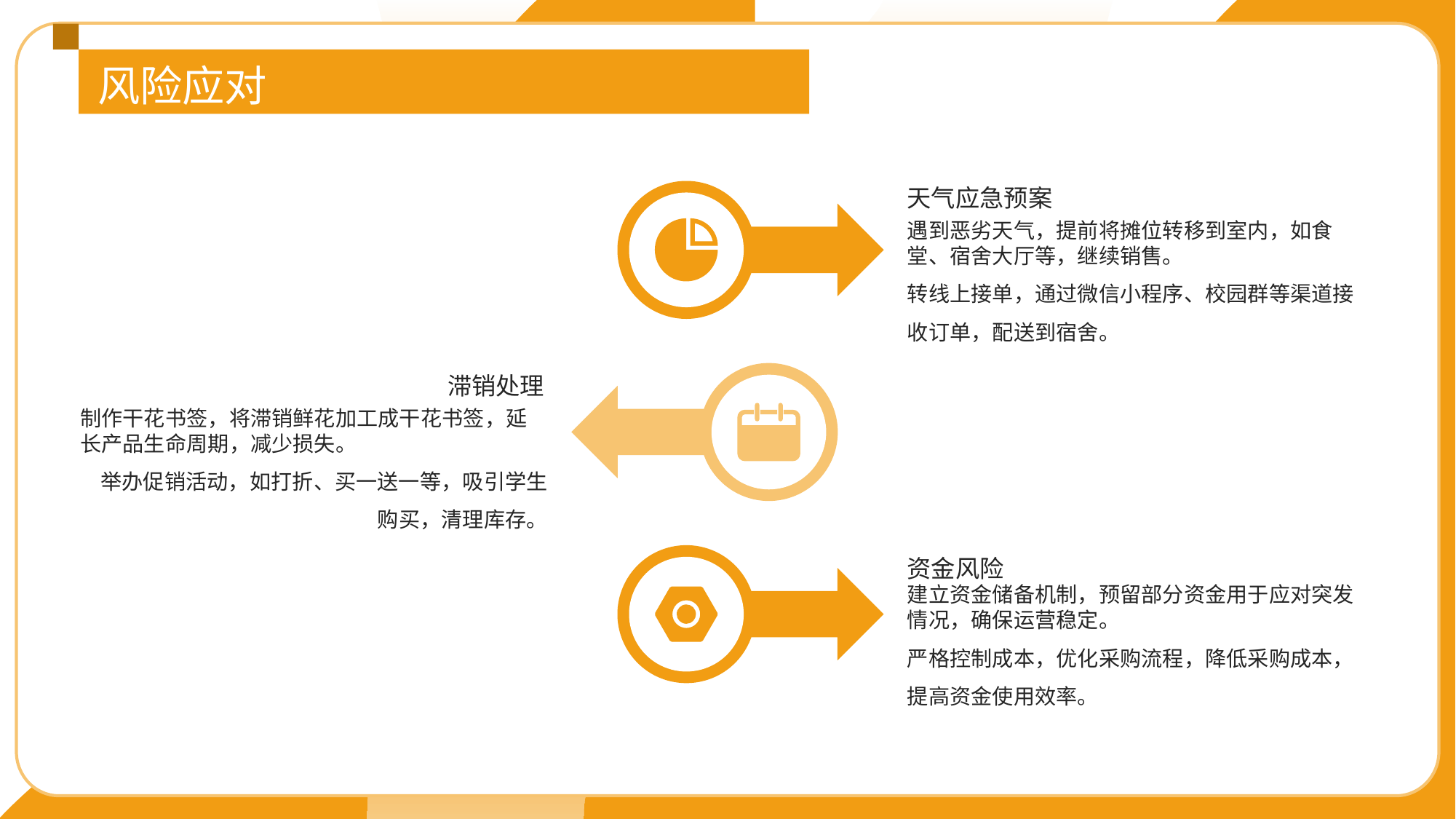

风险应对
天气应急预案

遇到恶劣天气，提前将摊位转移到室内，如食堂、宿舍大厅等，继续销售。
转线上接单，通过微信小程序、校园群等渠道接收订单，配送到宿舍。

滞销处理

制作干花书签，将滞销鲜花加工成干花书签，延长产品生命周期，减少损失。
举办促销活动，如打折、买一送一等，吸引学生购买，清理库存。

资金风险

建立资金储备机制，预留部分资金用于应对突发情况，确保运营稳定。
严格控制成本，优化采购流程，降低采购成本，提高资金使用效率。